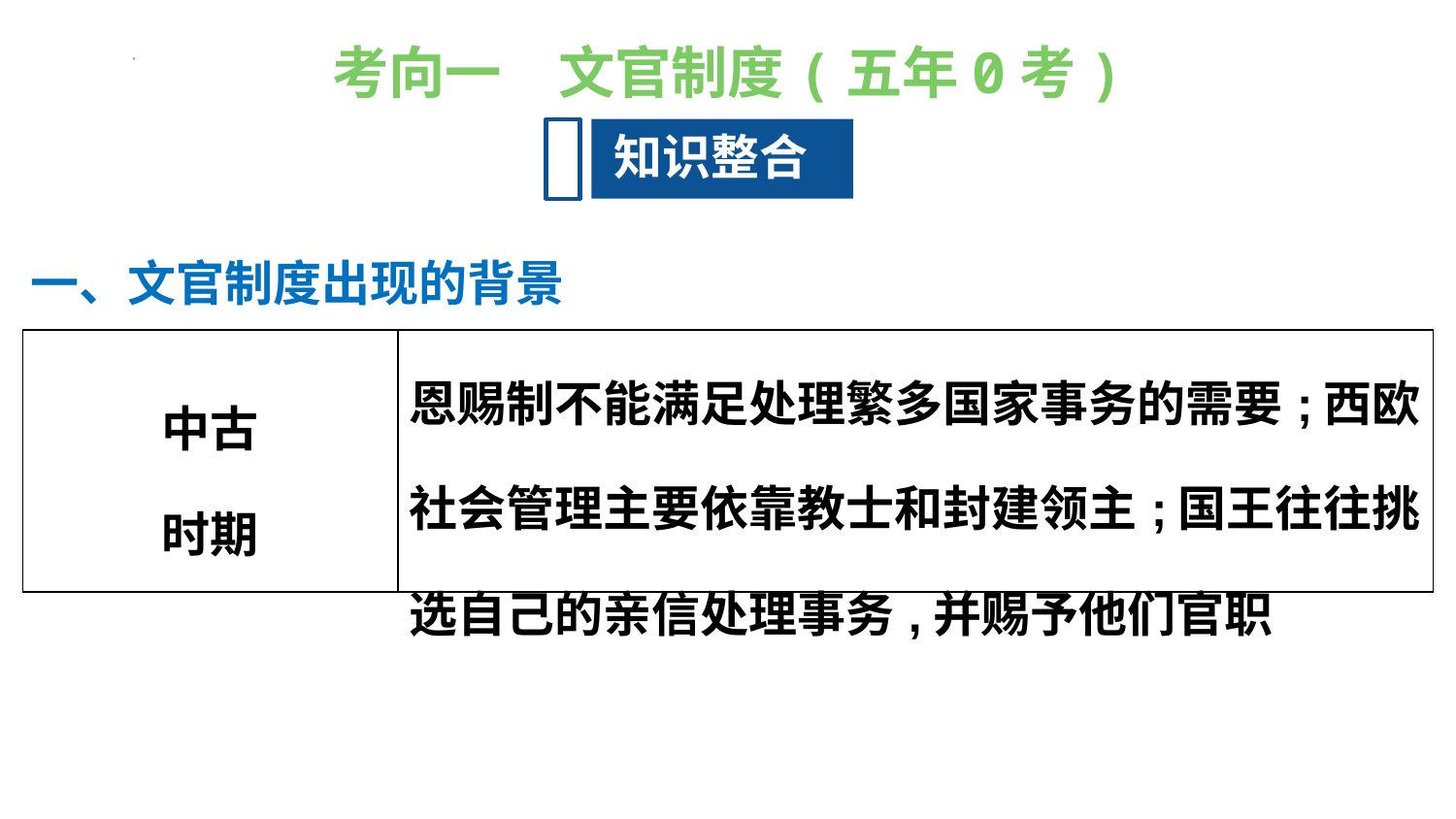

考向一　文官制度(五年0考)

知识整合
一、文官制度出现的背景
| 中古 时期 | 恩赐制不能满足处理繁多国家事务的需要;西欧社会管理主要依靠教士和封建领主;国王往往挑选自己的亲信处理事务,并赐予他们官职 |
| --- | --- |